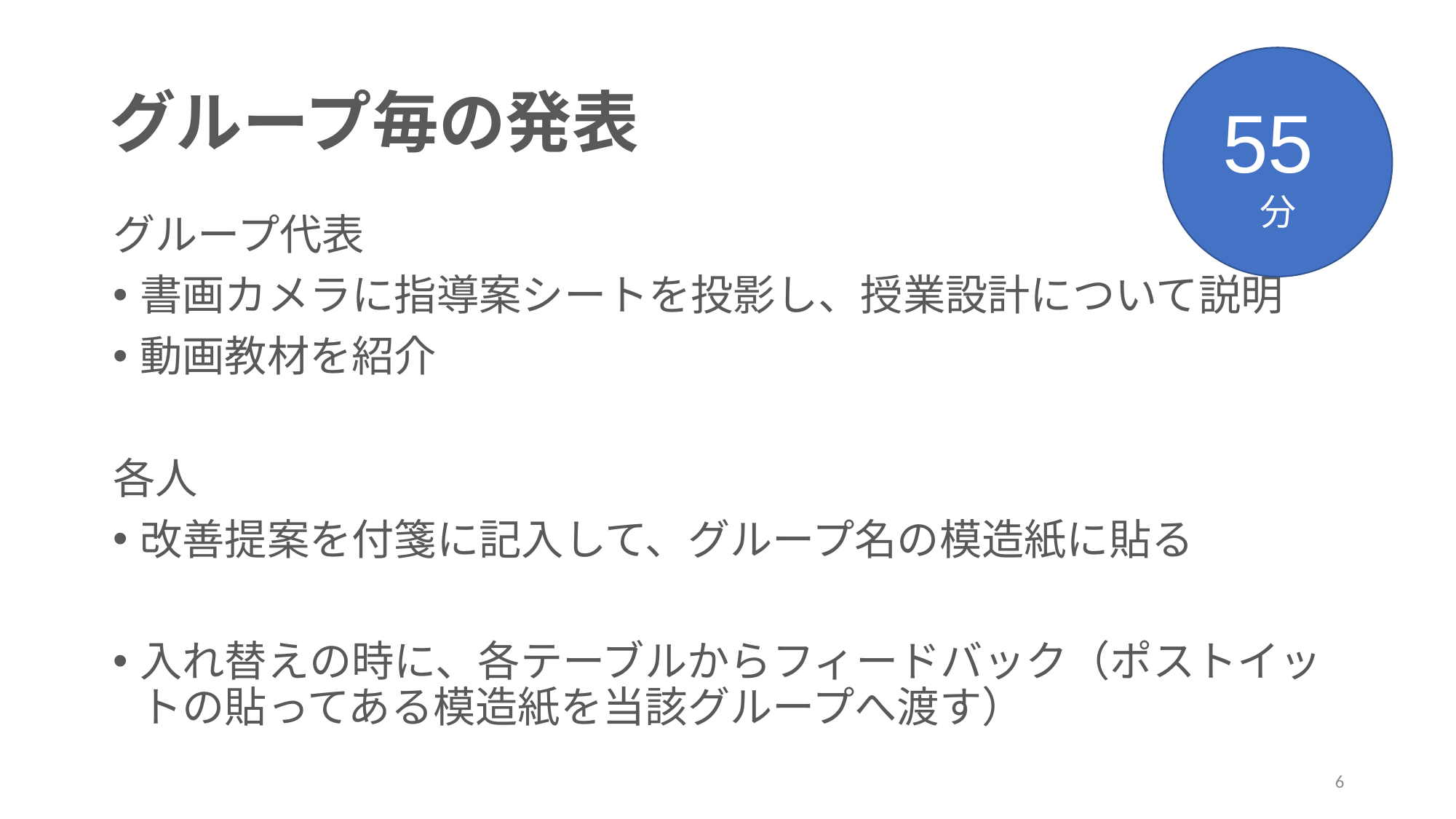

55分
# グループ毎の発表
グループ代表
書画カメラに指導案シートを投影し、授業設計について説明
動画教材を紹介

各人
改善提案を付箋に記入して、グループ名の模造紙に貼る

入れ替えの時に、各テーブルからフィードバック（ポストイットの貼ってある模造紙を当該グループへ渡す）
6